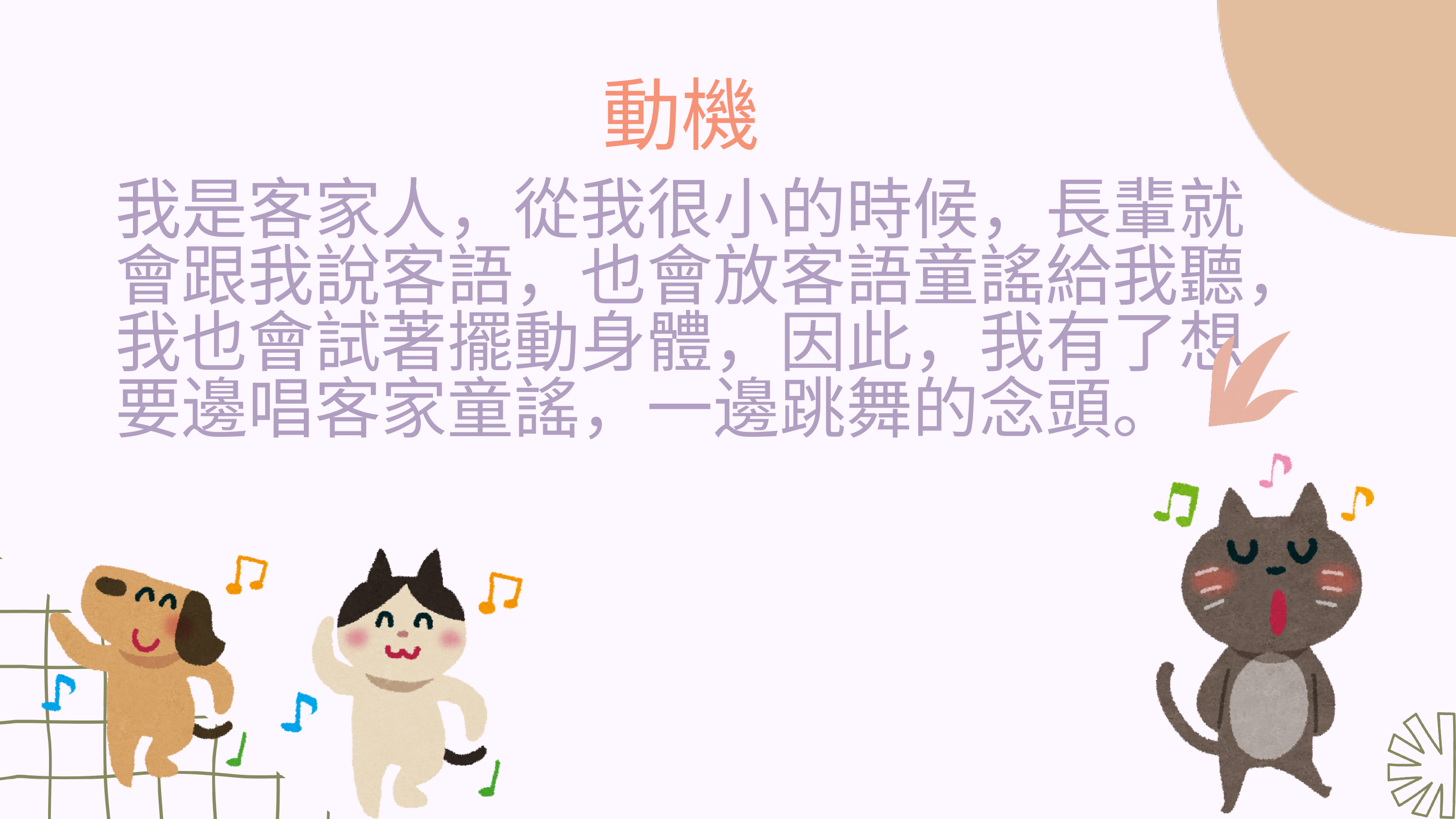

動機
我是客家人，從我很小的時候，長輩就會跟我說客語，也會放客語童謠給我聽，我也會試著擺動身體，因此，我有了想要邊唱客家童謠，一邊跳舞的念頭。